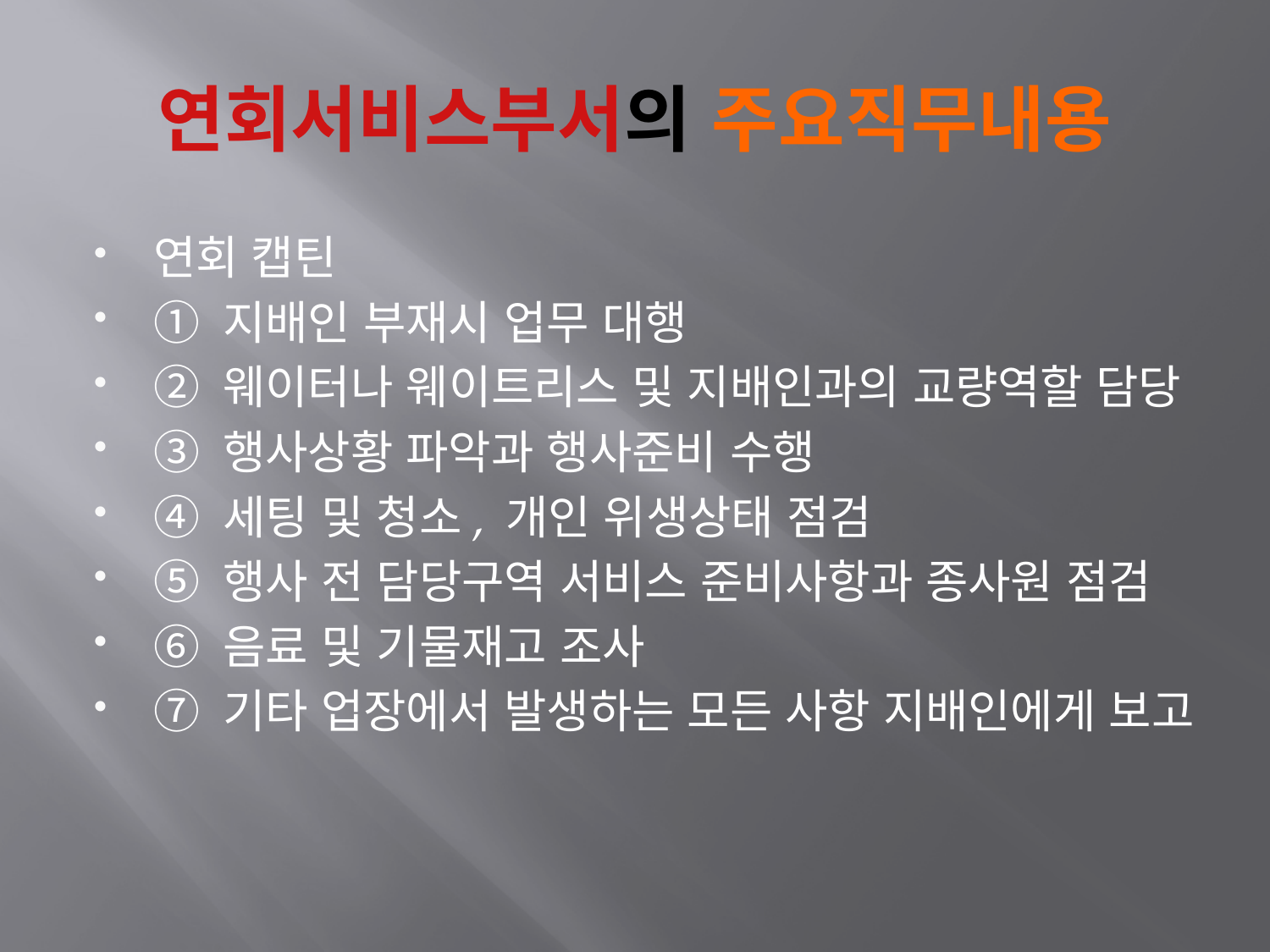

# 연회서비스부서의 주요직무내용
연회 캡틴
① 지배인 부재시 업무 대행
② 웨이터나 웨이트리스 및 지배인과의 교량역할 담당
③ 행사상황 파악과 행사준비 수행
④ 세팅 및 청소, 개인 위생상태 점검
⑤ 행사 전 담당구역 서비스 준비사항과 종사원 점검
⑥ 음료 및 기물재고 조사
⑦ 기타 업장에서 발생하는 모든 사항 지배인에게 보고